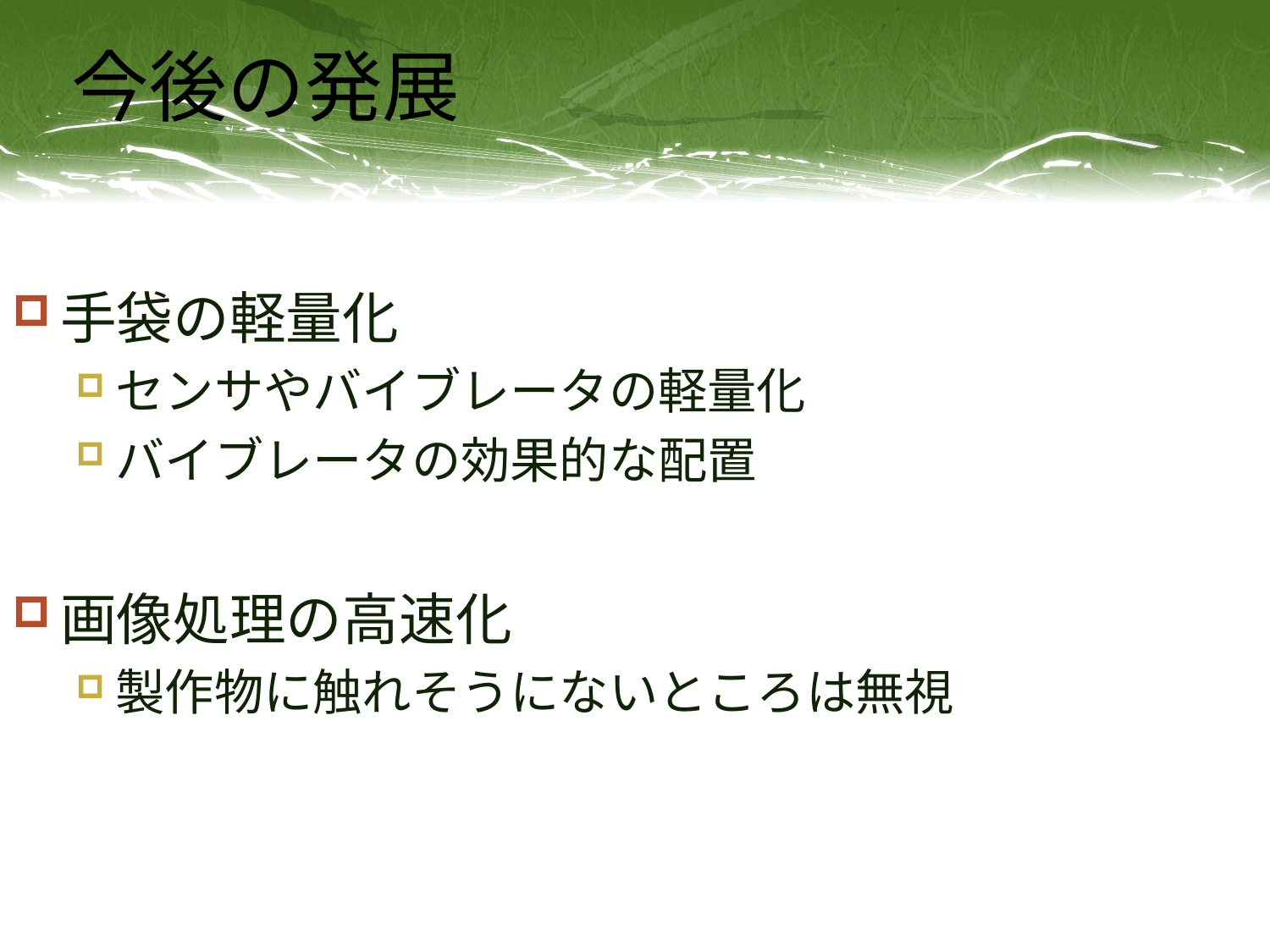

# 今後の発展
手袋の軽量化
センサやバイブレータの軽量化
バイブレータの効果的な配置

画像処理の高速化
製作物に触れそうにないところは無視